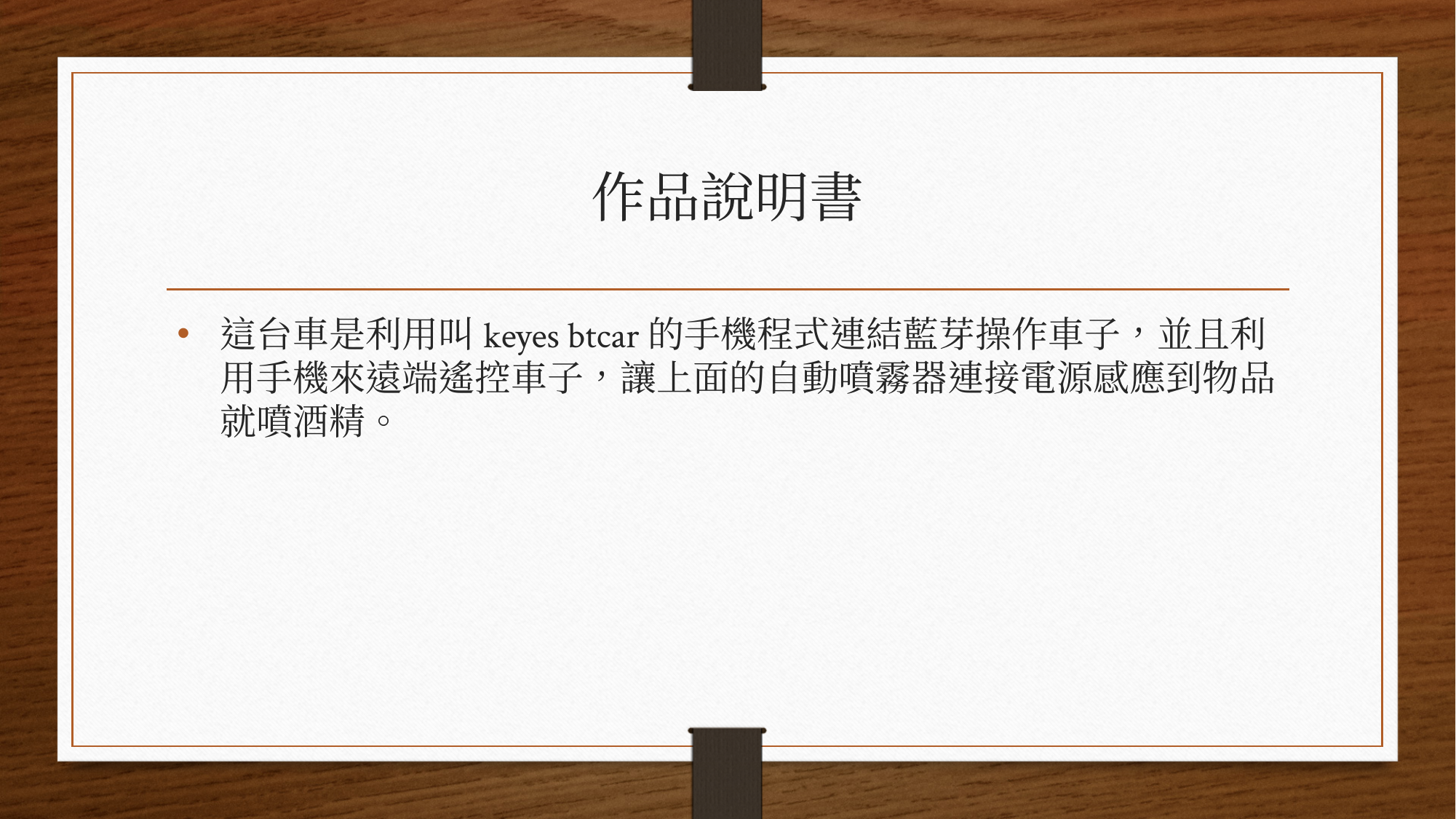

# 作品說明書
這台車是利用叫keyes btcar的手機程式連結藍芽操作車子，並且利用手機來遠端遙控車子，讓上面的自動噴霧器連接電源感應到物品就噴酒精。